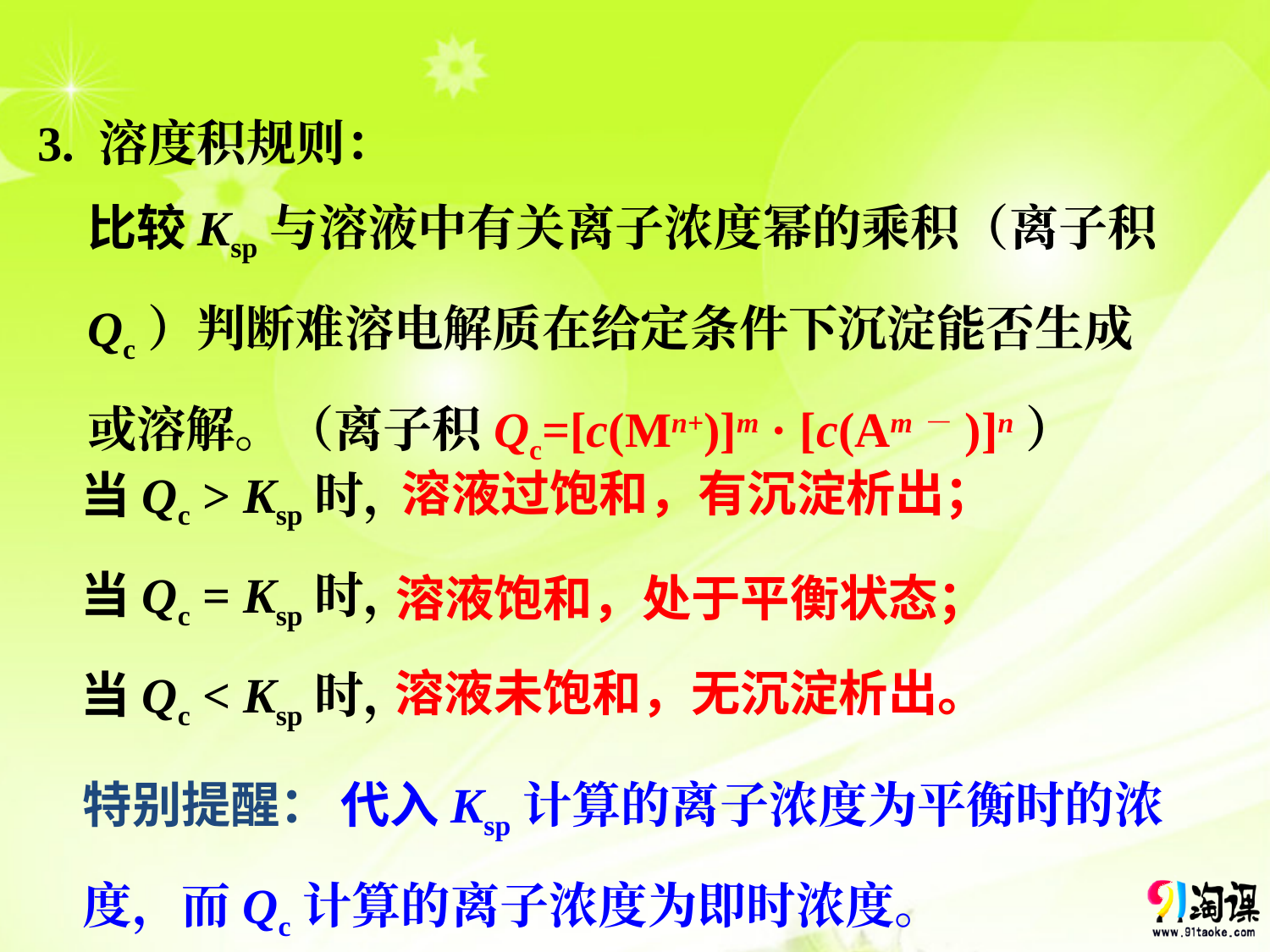

3. 溶度积规则：
比较Ksp与溶液中有关离子浓度幂的乘积（离子积Qc）判断难溶电解质在给定条件下沉淀能否生成或溶解。（离子积Qc=[c(Mn+)]m · [c(Am－)]n）
当Qc > Ksp时，
溶液过饱和，有沉淀析出；
当Qc = Ksp时，
溶液饱和，处于平衡状态；
当Qc < Ksp时，
溶液未饱和，无沉淀析出。

特别提醒： 代入Ksp计算的离子浓度为平衡时的浓度，而Qc计算的离子浓度为即时浓度。